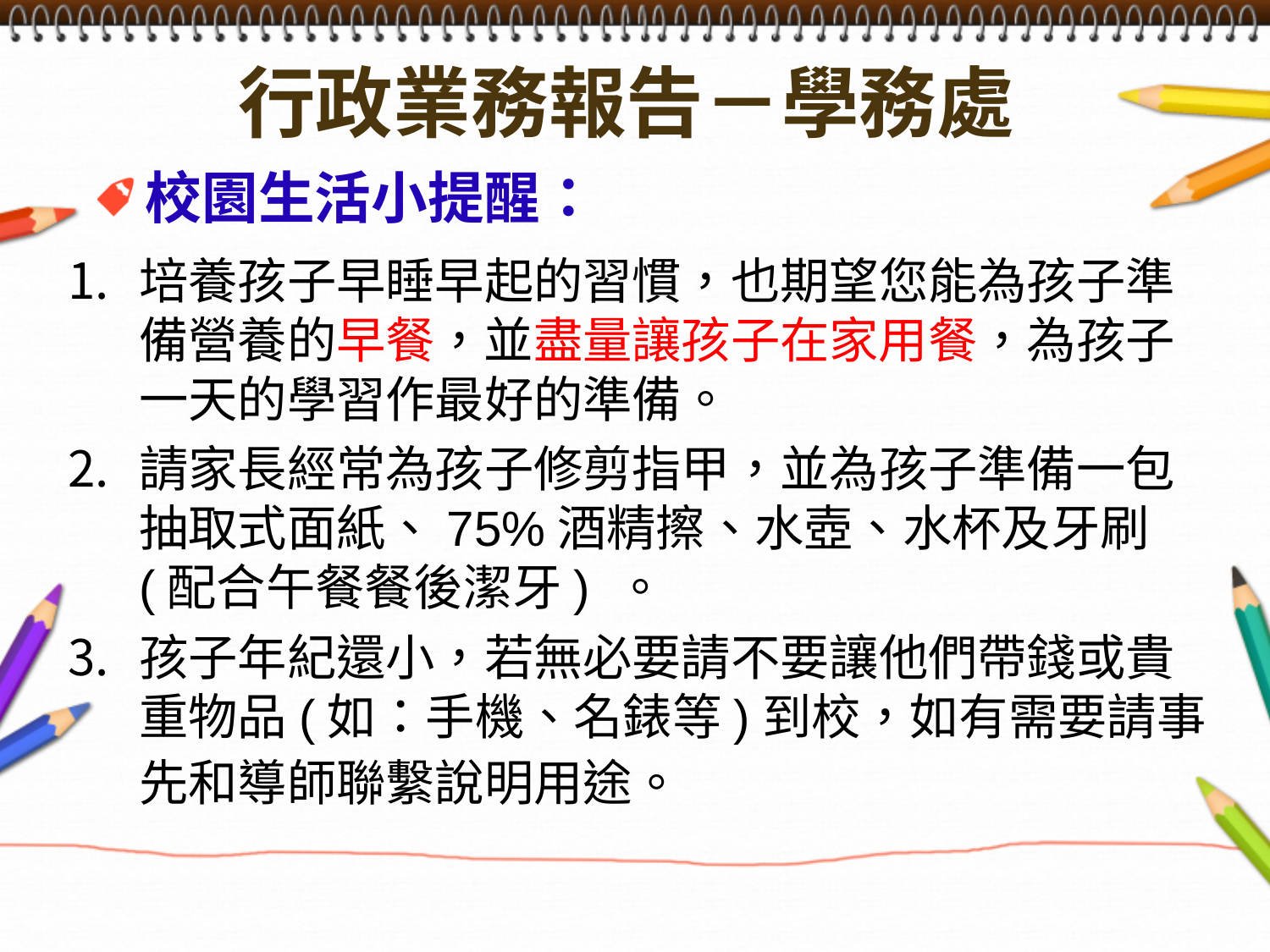

行政業務報告－學務處
校園生活小提醒：

培養孩子早睡早起的習慣，也期望您能為孩子準備營養的早餐，並盡量讓孩子在家用餐，為孩子一天的學習作最好的準備。
請家長經常為孩子修剪指甲，並為孩子準備一包抽取式面紙、75%酒精擦、水壺、水杯及牙刷(配合午餐餐後潔牙) 。
孩子年紀還小，若無必要請不要讓他們帶錢或貴重物品(如：手機、名錶等)到校，如有需要請事先和導師聯繫說明用途。